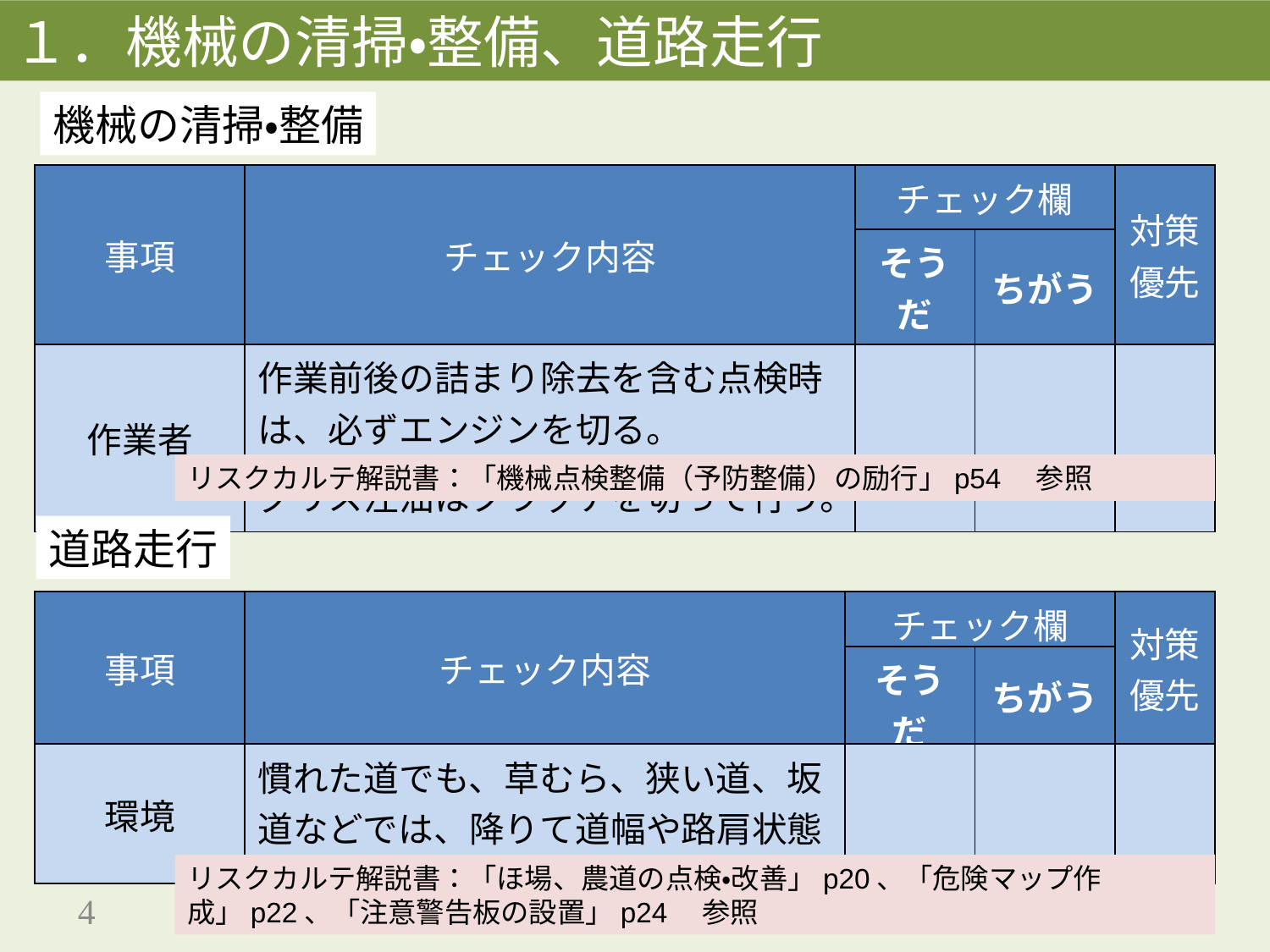

１．機械の清掃・整備、道路走行
機械の清掃・整備
| 事項 | チェック内容 | チェック欄 |  | 対策 優先 |
| --- | --- | --- | --- | --- |
|  |  | そうだ | ちがう |  |
| 作業者 | 作業前後の詰まり除去を含む点検時は、必ずエンジンを切る。 |  |  |  |
|  | グリス注油はクラッチを切って行う。 |  |  |  |
リスクカルテ解説書：「機械点検整備（予防整備）の励行」p54　参照
道路走行
| 事項 | チェック内容 | チェック欄 |  | 対策 優先 |
| --- | --- | --- | --- | --- |
|  |  | そうだ | ちがう |  |
| 環境 | 慣れた道でも、草むら、狭い道、坂道などでは、降りて道幅や路肩状態を必ず確認する。 |  |  |  |
リスクカルテ解説書：「ほ場、農道の点検・改善」p20、「危険マップ作成」p22、「注意警告板の設置」p24　参照
4